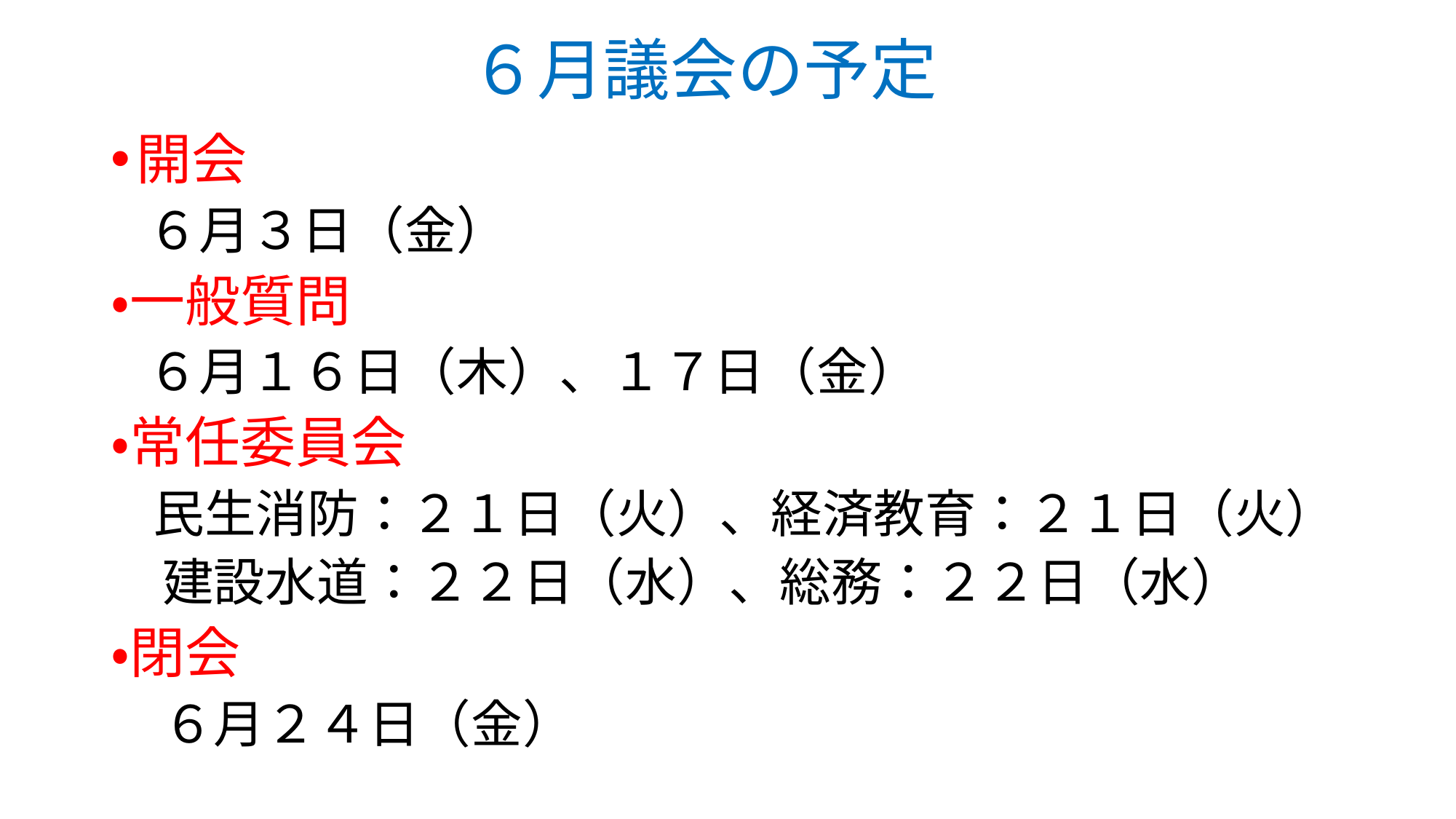

# ６月議会の予定
開会
　６月３日（金）
・一般質問
　６月１６日（木）、１７日（金）
・常任委員会
　民生消防：２１日（火）、経済教育：２１日（火）
　建設水道：２２日（水）、総務：２２日（水）
・閉会
　６月２４日（金）